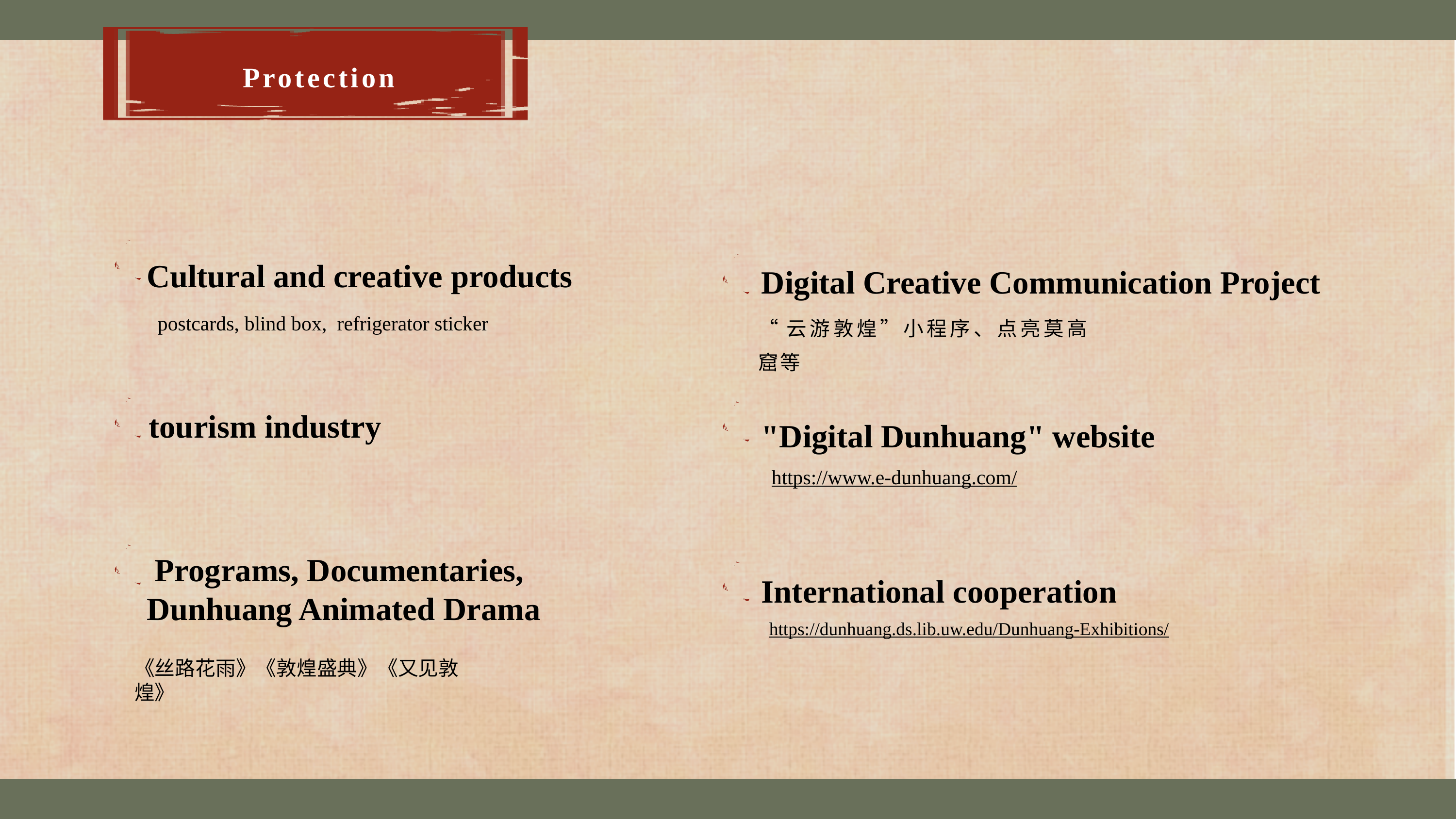

Protection

Cultural and creative products
postcards, blind box,  refrigerator sticker
 Digital Creative Communication Project

“云游敦煌”小程序、点亮莫高窟等
 tourism industry

 "Digital Dunhuang" website
https://www.e-dunhuang.com/
 Programs, Documentaries, Dunhuang Animated Drama

《丝路花雨》《敦煌盛典》《又见敦煌》

 International cooperation
https://dunhuang.ds.lib.uw.edu/Dunhuang-Exhibitions/